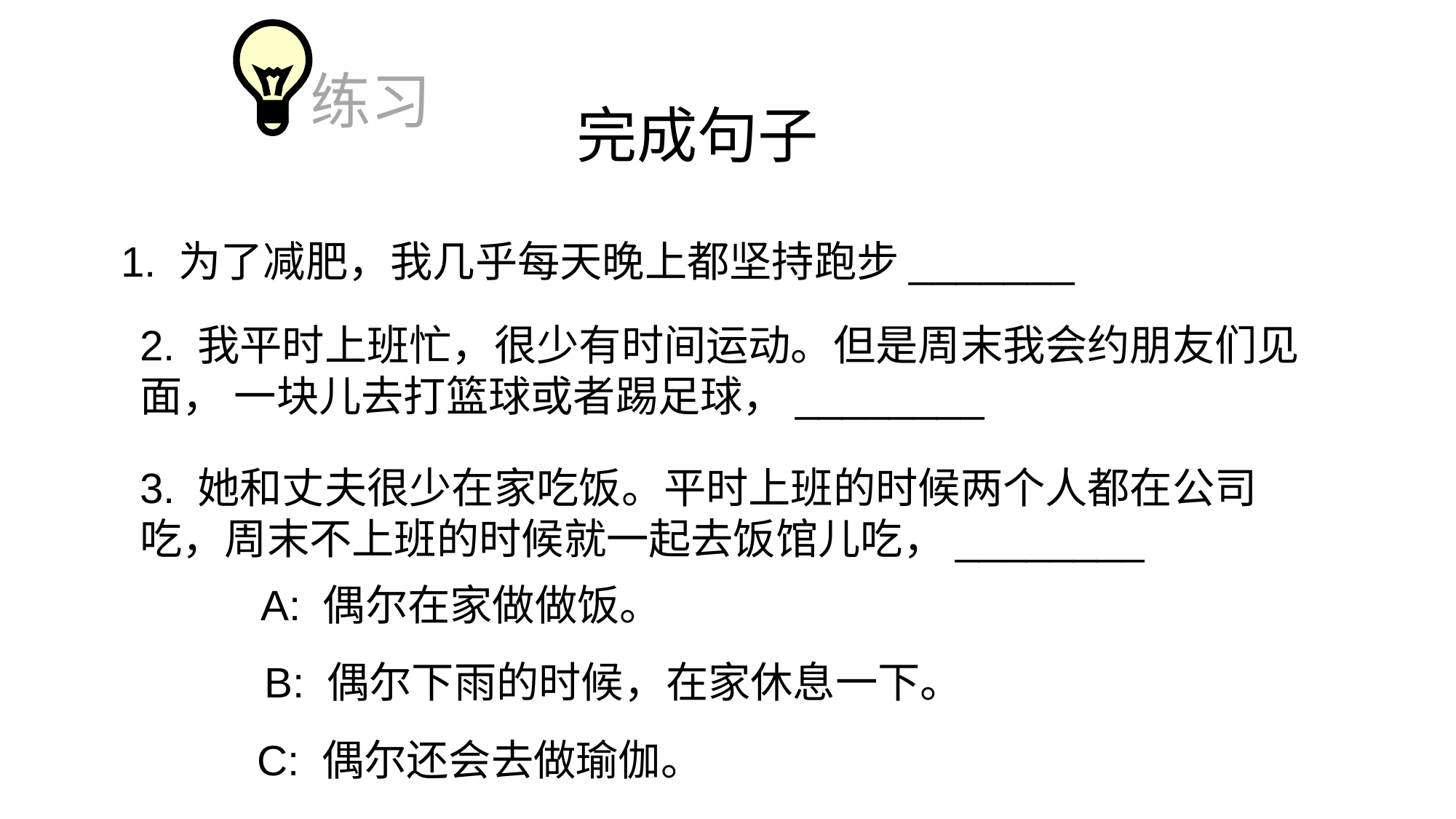

练习
完成句子
1. 为了减肥，我几乎每天晚上都坚持跑步_______
2. 我平时上班忙，很少有时间运动。但是周末我会约朋友们见面， 一块儿去打篮球或者踢足球，________
3. 她和丈夫很少在家吃饭。平时上班的时候两个人都在公司吃，周末不上班的时候就一起去饭馆儿吃，________
A: 偶尔在家做做饭。
B: 偶尔下雨的时候，在家休息一下。
C: 偶尔还会去做瑜伽。